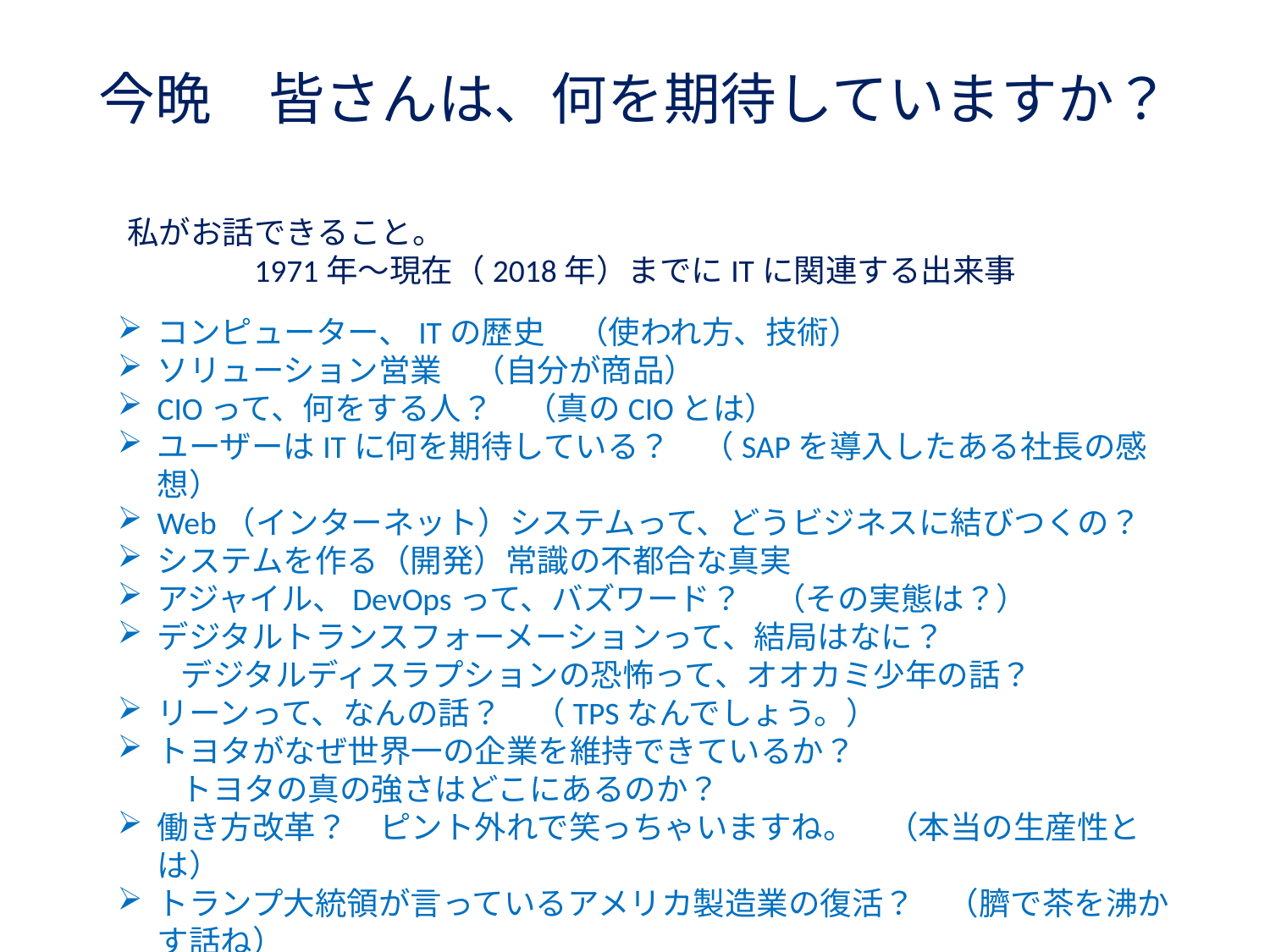

# 今晩　皆さんは、何を期待していますか？
私がお話できること。
	1971年～現在（2018年）までにITに関連する出来事
コンピューター、ITの歴史　（使われ方、技術）
ソリューション営業　（自分が商品）
CIOって、何をする人？　（真のCIOとは）
ユーザーはITに何を期待している？　（SAPを導入したある社長の感想）
Web（インターネット）システムって、どうビジネスに結びつくの？
システムを作る（開発）常識の不都合な真実
アジャイル、DevOpsって、バズワード？　（その実態は？）
デジタルトランスフォーメーションって、結局はなに？
デジタルディスラプションの恐怖って、オオカミ少年の話？
リーンって、なんの話？　（TPSなんでしょう。）
トヨタがなぜ世界一の企業を維持できているか？
トヨタの真の強さはどこにあるのか？
働き方改革？　ピント外れで笑っちゃいますね。　（本当の生産性とは）
トランプ大統領が言っているアメリカ製造業の復活？　（臍で茶を沸かす話ね）